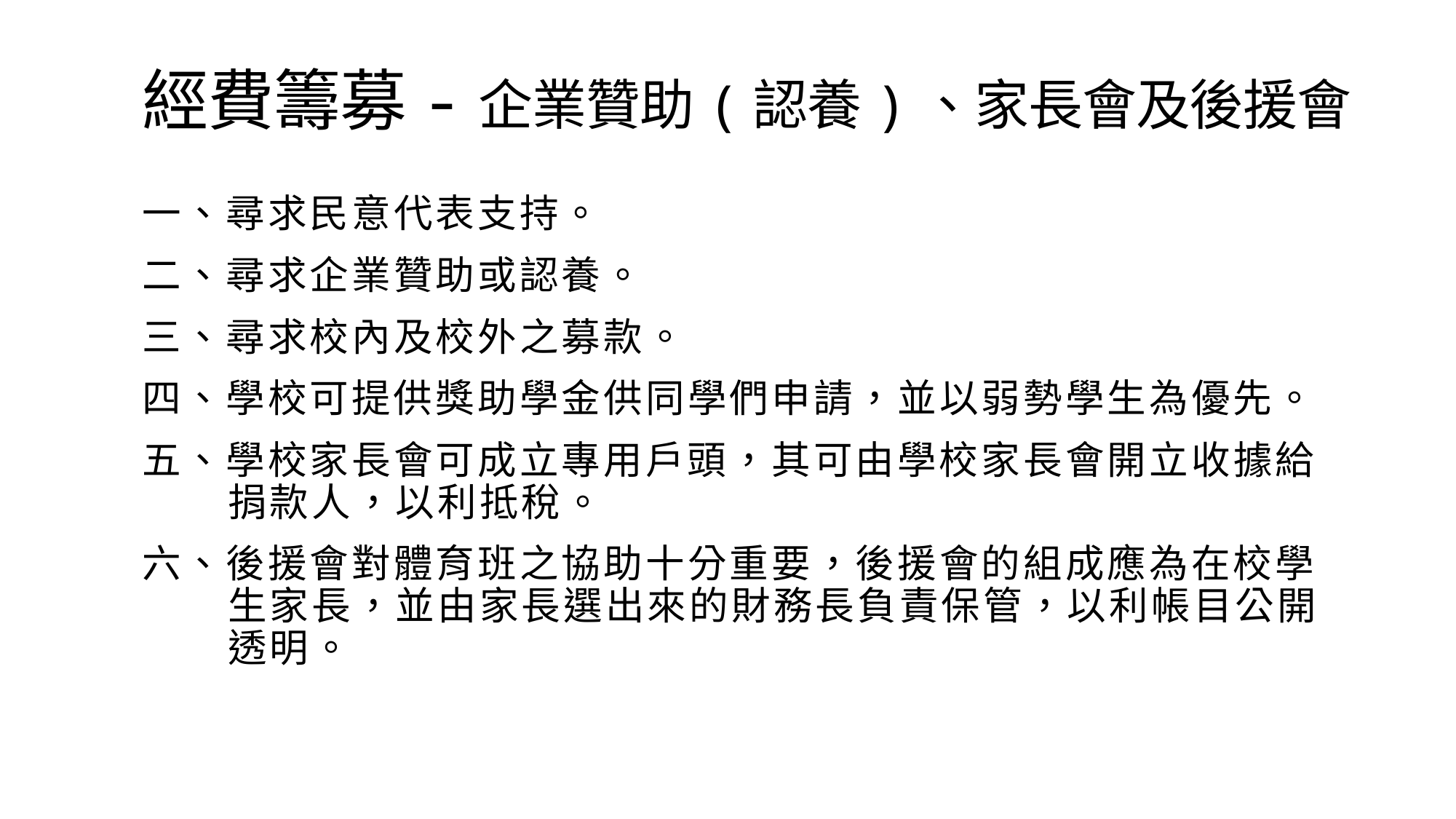

# 經費籌募-企業贊助(認養)、家長會及後援會
一、尋求民意代表支持。
二、尋求企業贊助或認養。
三、尋求校內及校外之募款。
四、學校可提供獎助學金供同學們申請，並以弱勢學生為優先。
五、學校家長會可成立專用戶頭，其可由學校家長會開立收據給  捐款人，以利抵稅。
六、後援會對體育班之協助十分重要，後援會的組成應為在校學
生家長，並由家長選出來的財務長負責保管，以利帳目公開透明。
32